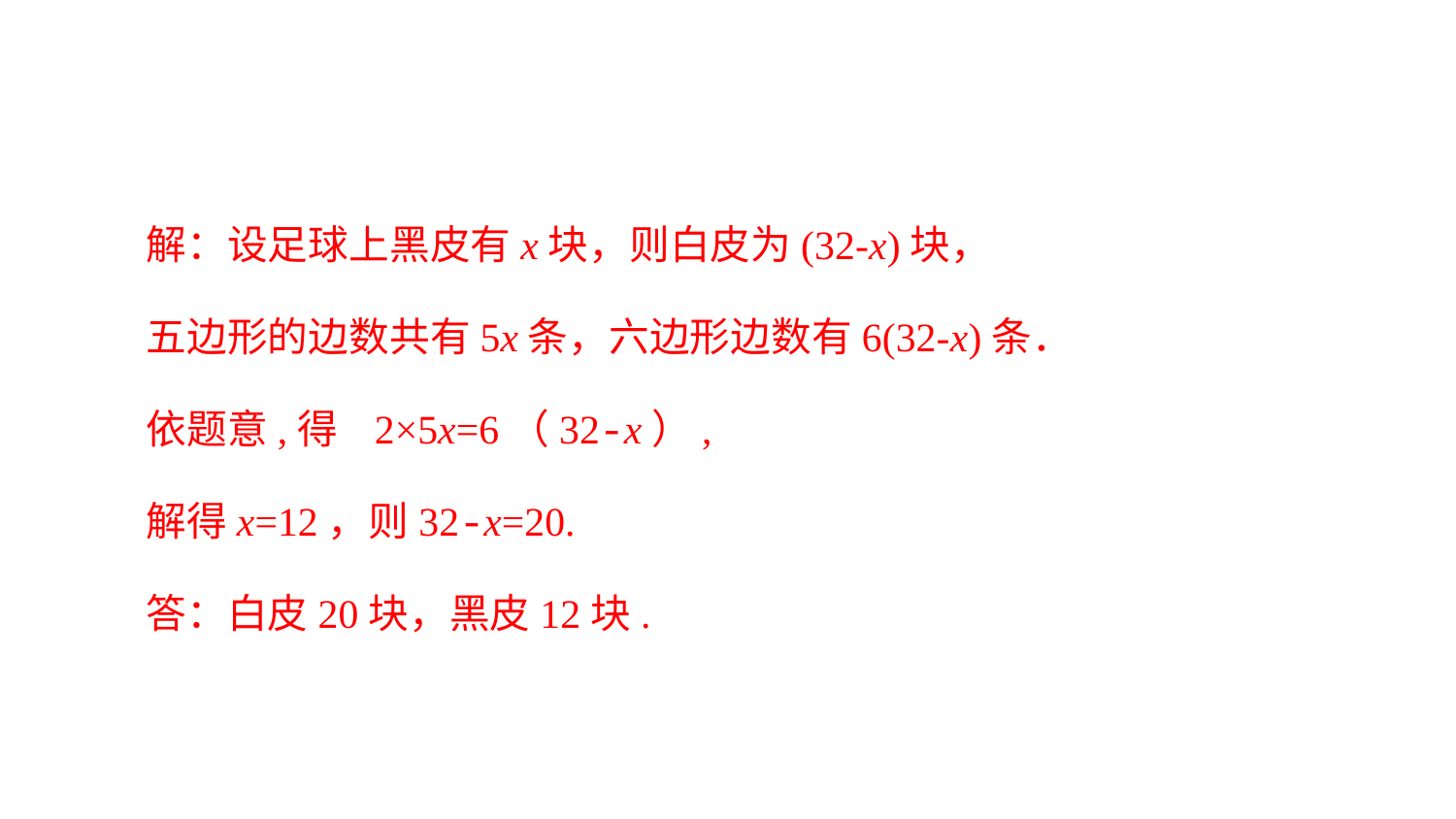

解：设足球上黑皮有x块，则白皮为(32-x)块，
五边形的边数共有5x条，六边形边数有6(32-x)条．
依题意,得   2×5x=6（32-x）,
解得x=12，则32-x=20.
答：白皮20块，黑皮12块.